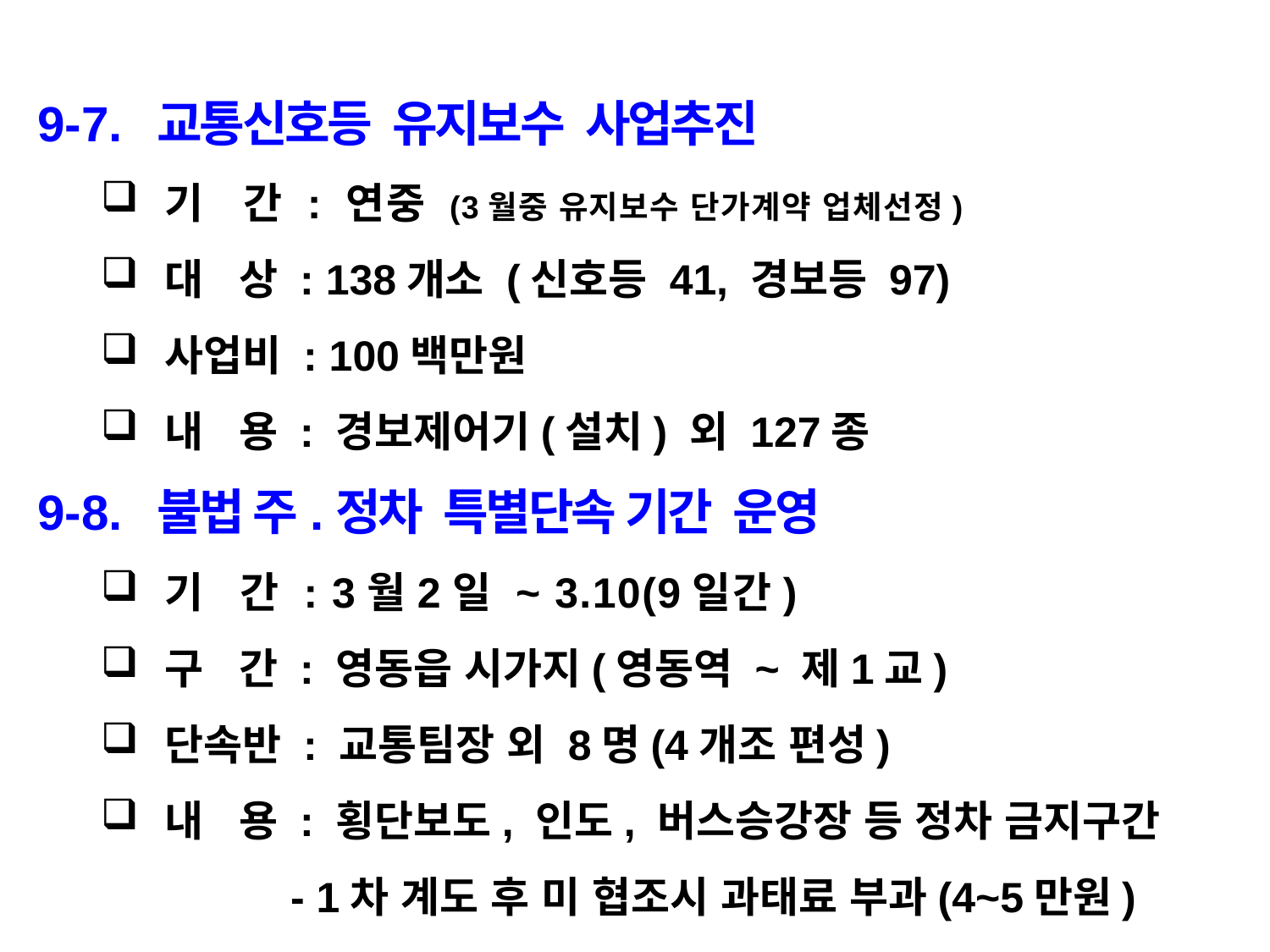

9-7.  교통신호등  유지보수  사업추진
기   간 : 연중 (3월중 유지보수 단가계약 업체선정)
대   상 : 138개소 (신호등 41, 경보등 97)
사업비 : 100백만원
내   용 : 경보제어기(설치) 외 127종
9-8.  불법 주.정차  특별단속 기간  운영
기   간 : 3월2일 ~ 3.10(9일간)
구   간 : 영동읍 시가지(영동역 ~ 제1교)
단속반 : 교통팀장 외 8명(4개조 편성)
내   용 : 횡단보도, 인도, 버스승강장 등 정차 금지구간
                - 1차 계도 후 미 협조시 과태료 부과(4~5만원)